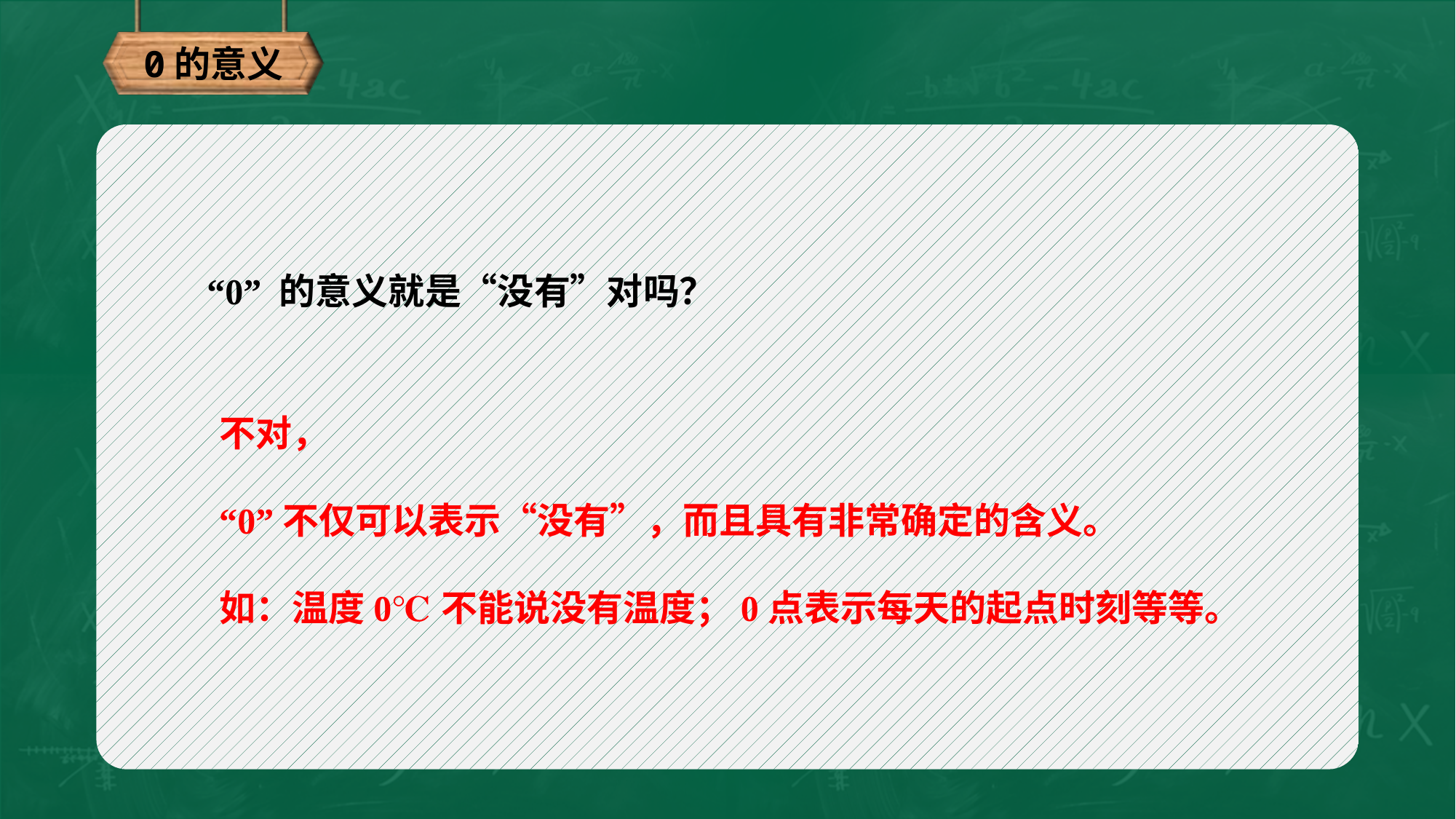

0的意义
“0” 的意义就是“没有”对吗？
不对，
“0”不仅可以表示“没有”，而且具有非常确定的含义。
如：温度0℃不能说没有温度；0点表示每天的起点时刻等等。